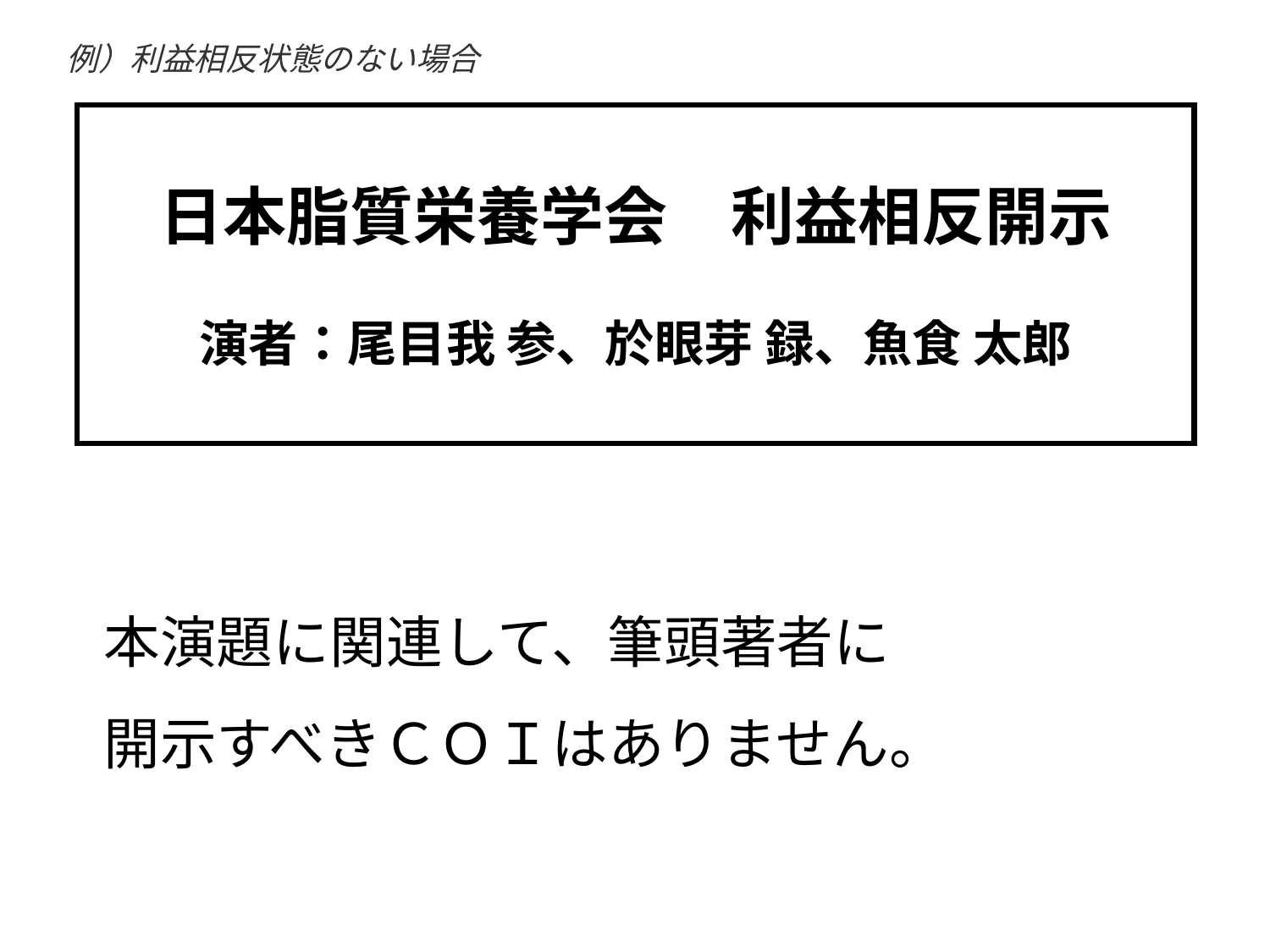

例）利益相反状態のない場合
日本脂質栄養学会　利益相反開示

演者：尾目我 参、於眼芽 録、魚食 太郎
本演題に関連して、筆頭著者に
開示すべきＣＯＩはありません。